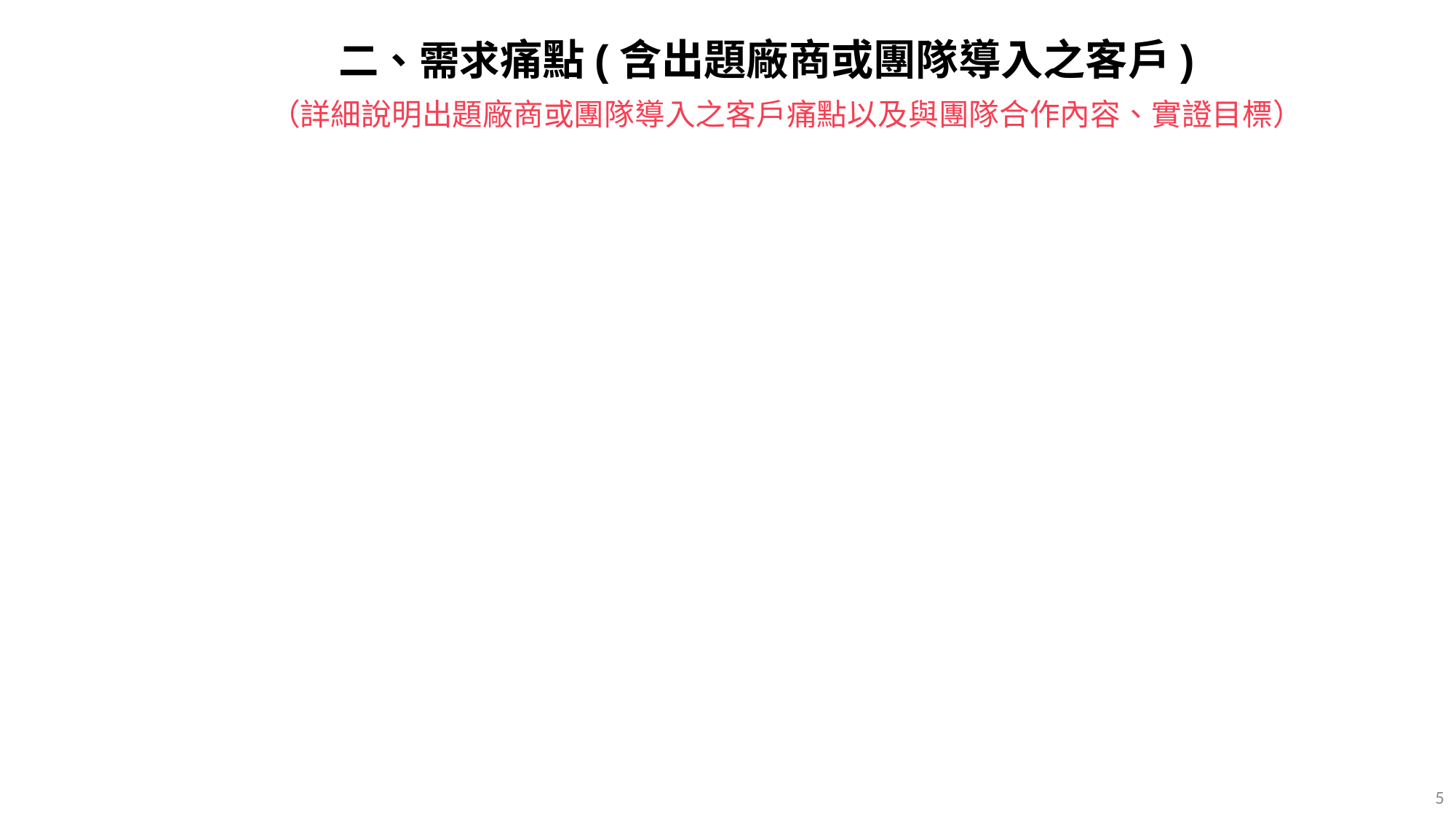

二、需求痛點(含出題廠商或團隊導入之客戶)
（詳細說明出題廠商或團隊導入之客戶痛點以及與團隊合作內容、實證目標）
5